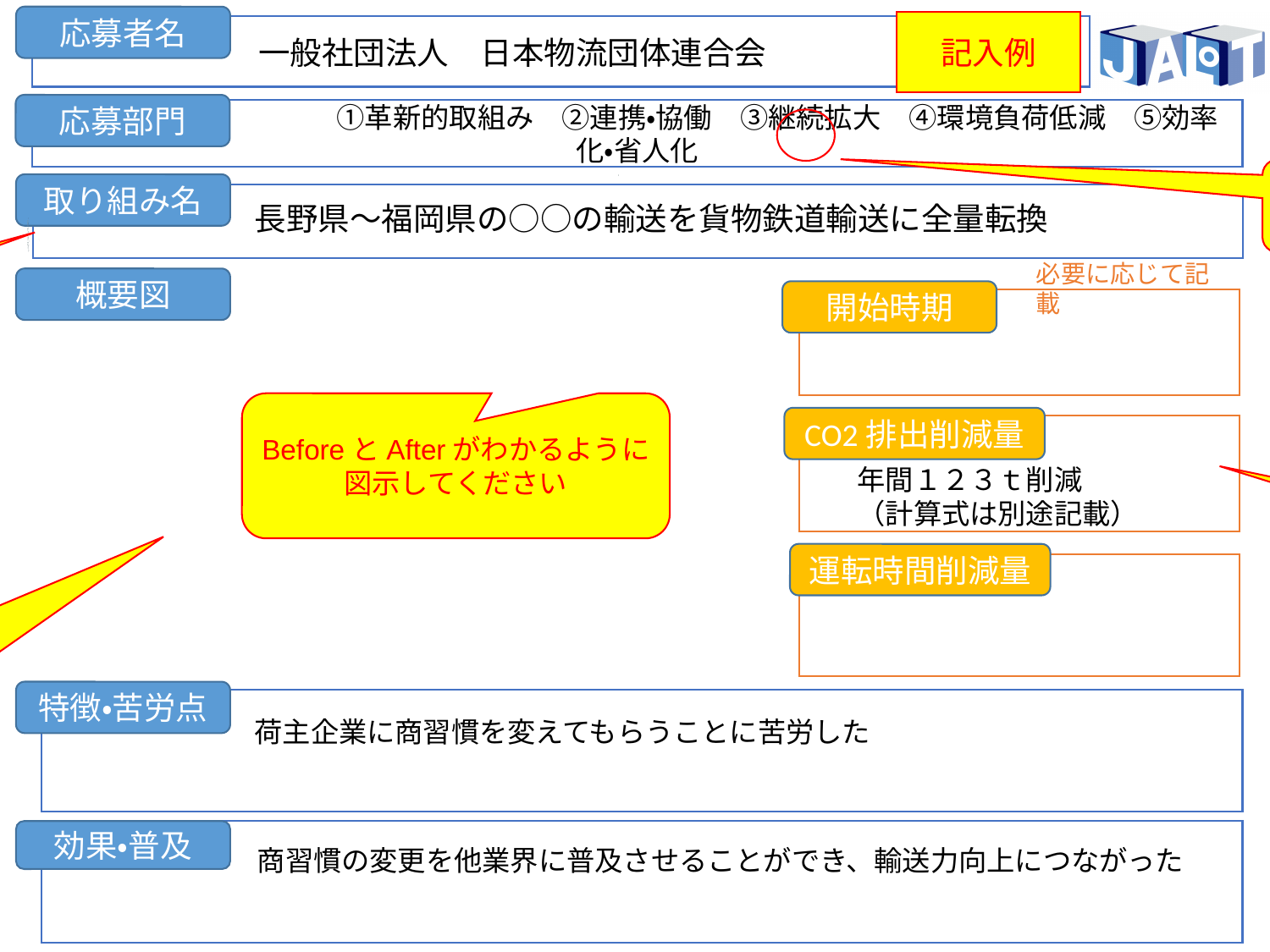

記入例
一般社団法人　日本物流団体連合会

応募する部門に
〇を付けてください
長野県～福岡県の○○の輸送を貨物鉄道輸送に全量転換
わかりやすい名称でお願いします
BeforeとAfterがわかるように図示してください
年間１２３ｔ削減
（計算式は別途記載）
オレンジ枠は応募部門の必要に応じて記載してください
パワーポイント資料にはトップラインのみを記載してください。
（選考時に有識者と共有いたします）
荷主企業に商習慣を変えてもらうことに苦労した

商習慣の変更を他業界に普及させることができ、輸送力向上につながった